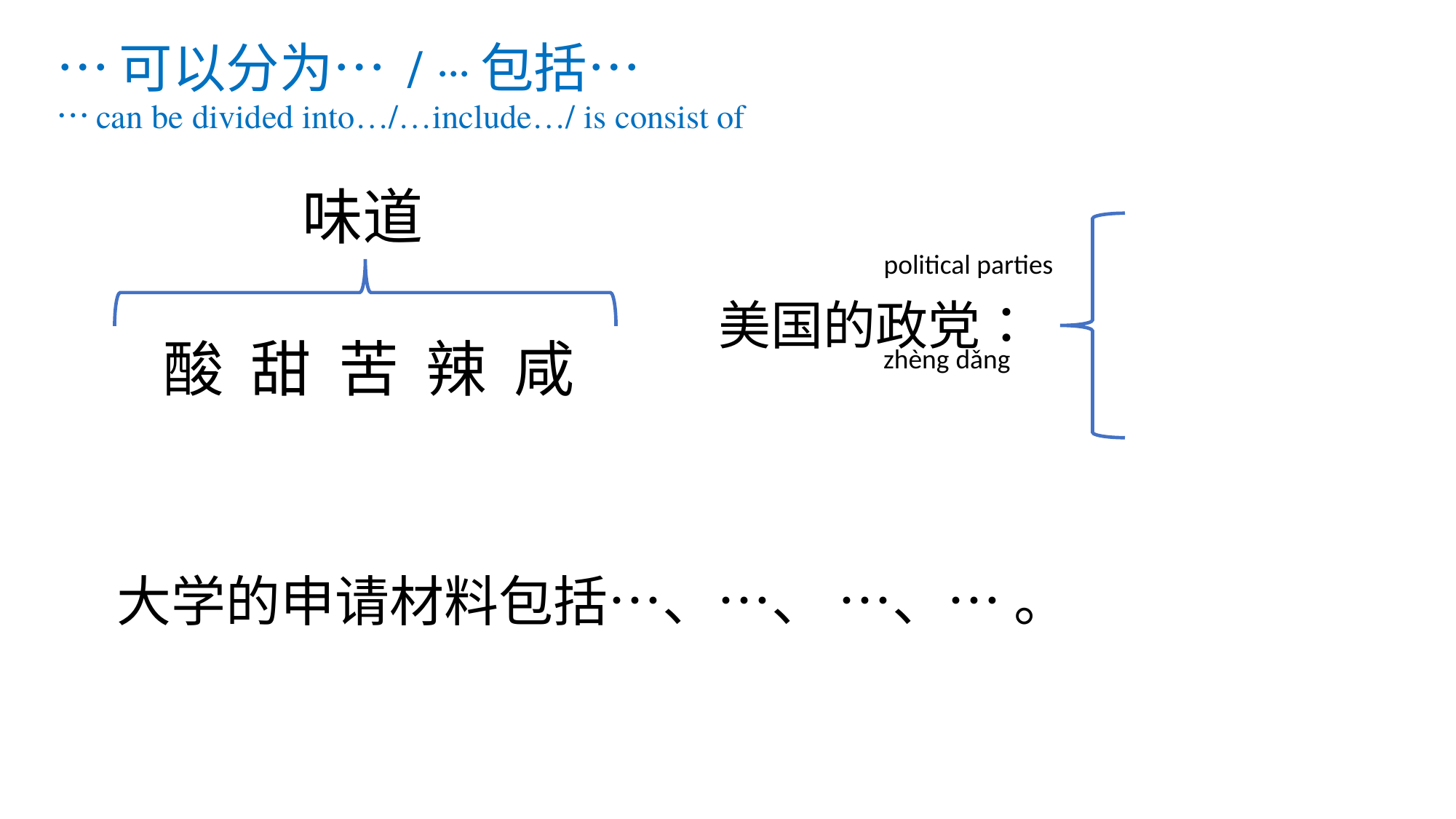

# ⋯可以分为⋯ / ⋯包括⋯ …can be divided into…/…include…/ is consist of

味道

political parties
美国的政党：
酸  甜  苦  辣  咸
zhèng dǎng
大学的申请材料包括…、…、 …、… 。